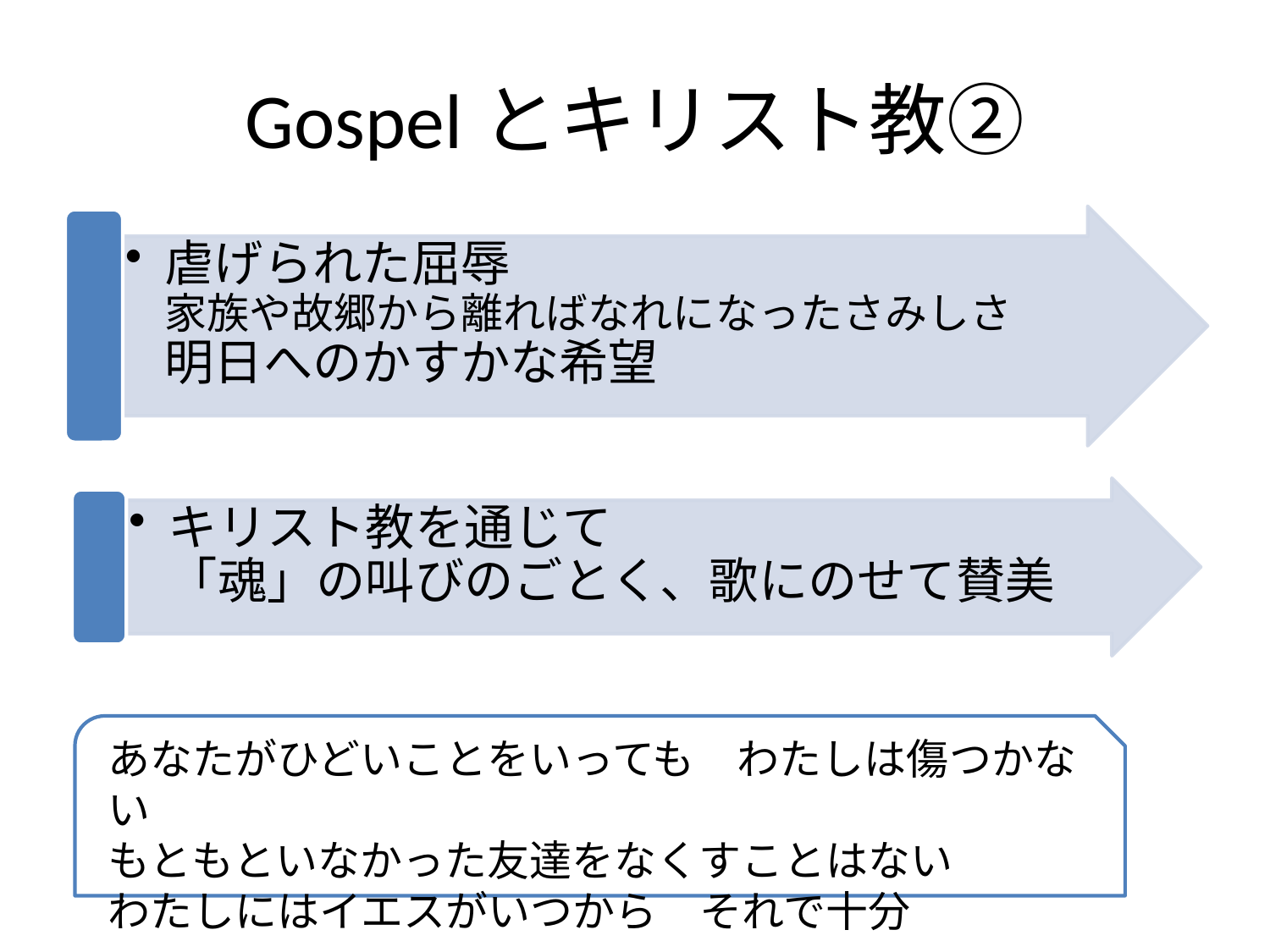

# Gospelとキリスト教②
虐げられた屈辱
家族や故郷から離ればなれになったさみしさ
明日へのかすかな希望

キリスト教を通じて
「魂」の叫びのごとく、歌にのせて賛美

あなたがひどいことをいっても　わたしは傷つかない
もともといなかった友達をなくすことはない
わたしにはイエスがいつから　それで十分